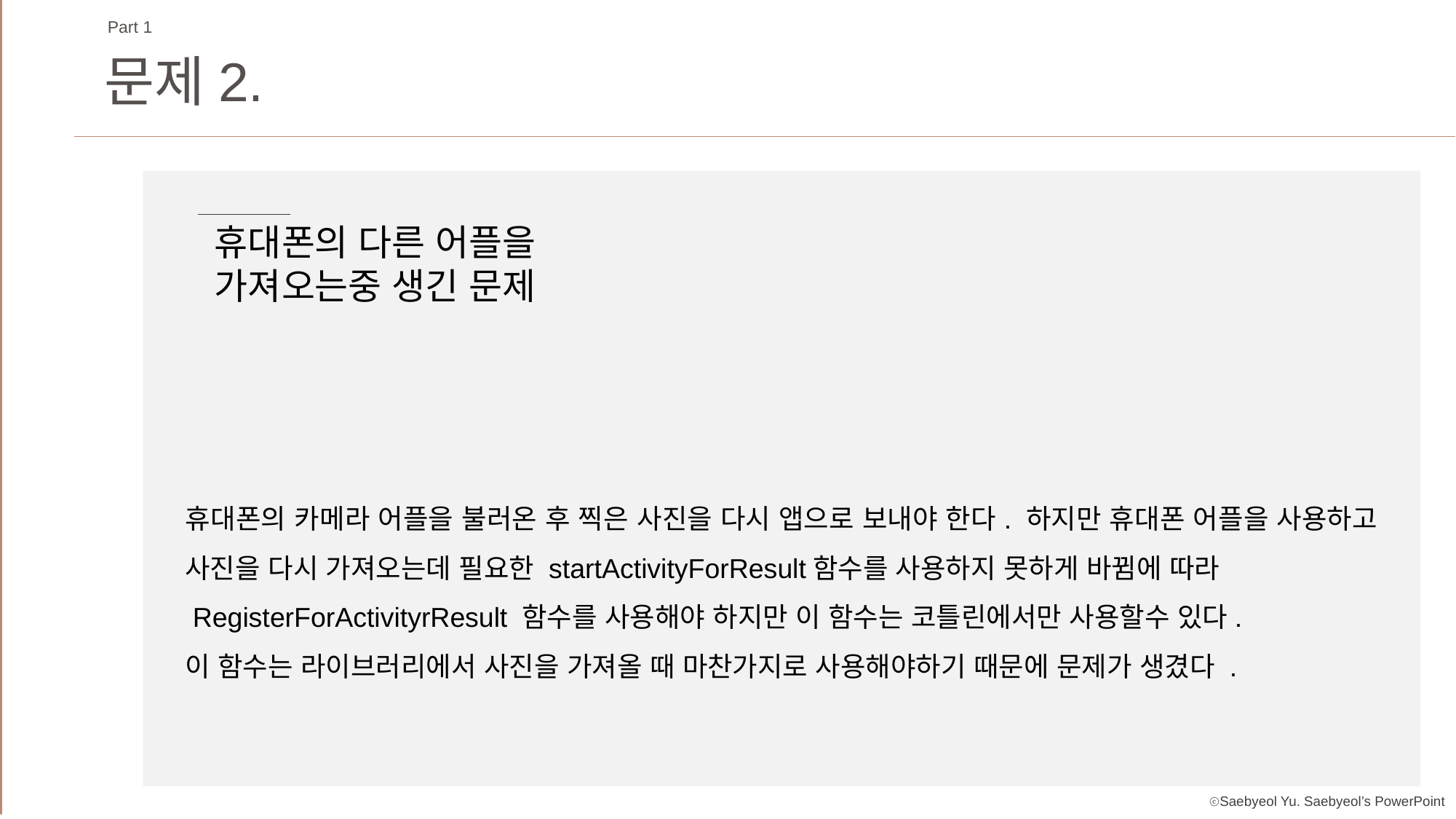

Part 1
문제2.

휴대폰의 다른 어플을
가져오는중 생긴 문제
휴대폰의 카메라 어플을 불러온 후 찍은 사진을 다시 앱으로 보내야 한다. 하지만 휴대폰 어플을 사용하고 사진을 다시 가져오는데 필요한 startActivityForResult함수를 사용하지 못하게 바뀜에 따라
 RegisterForActivityrResult 함수를 사용해야 하지만 이 함수는 코틀린에서만 사용할수 있다.
이 함수는 라이브러리에서 사진을 가져올 때 마찬가지로 사용해야하기 때문에 문제가 생겼다 .